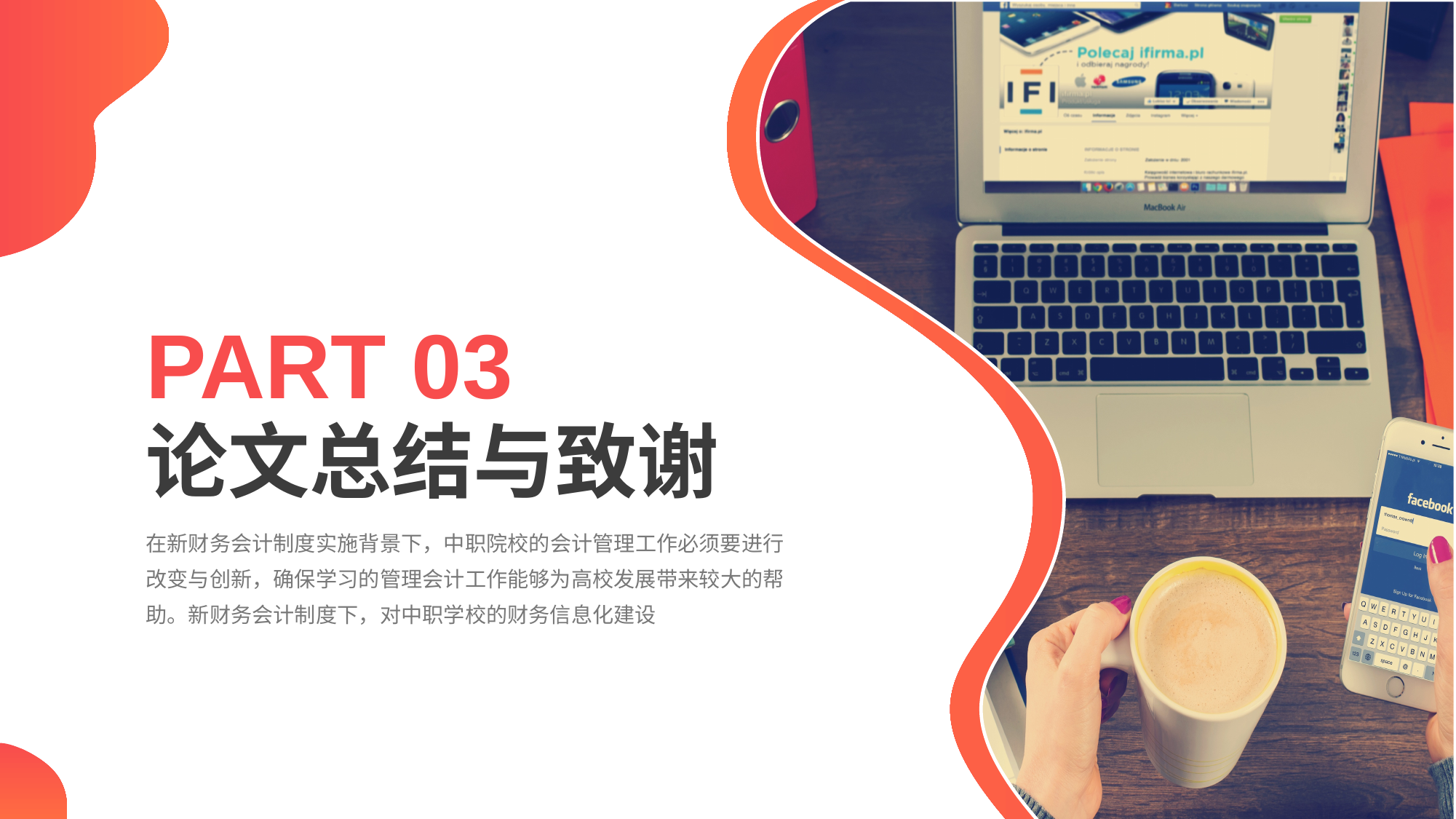

PART 03
论文总结与致谢
在新财务会计制度实施背景下，中职院校的会计管理工作必须要进行改变与创新，确保学习的管理会计工作能够为高校发展带来较大的帮助。新财务会计制度下，对中职学校的财务信息化建设